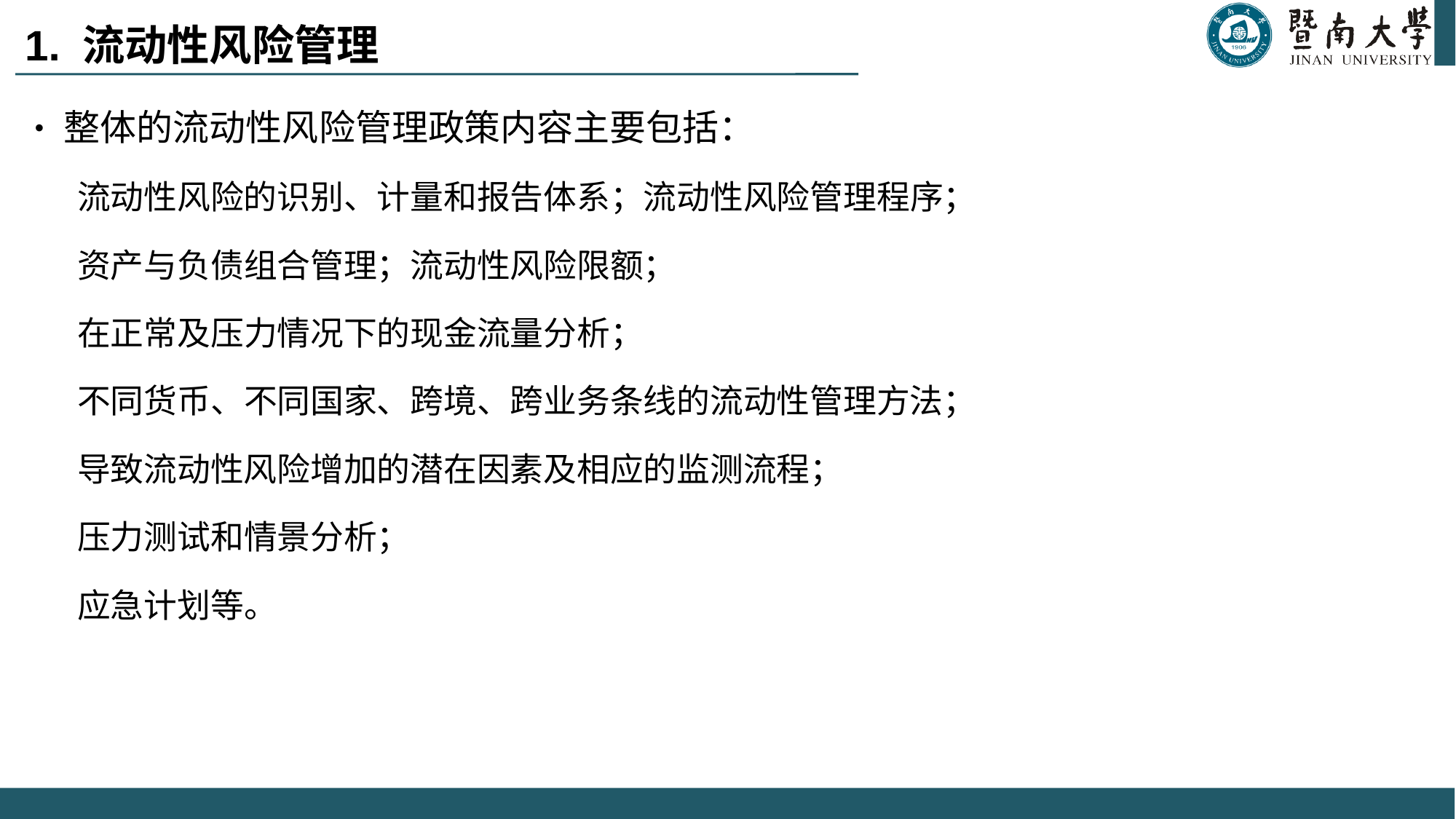

# 1. 流动性风险管理

•整体的流动性风险管理政策内容主要包括：
流动性风险的识别、计量和报告体系；流动性风险管理程序；
资产与负债组合管理；流动性风险限额；
在正常及压力情况下的现金流量分析；
不同货币、不同国家、跨境、跨业务条线的流动性管理方法；
导致流动性风险增加的潜在因素及相应的监测流程；
压力测试和情景分析；
应急计划等。